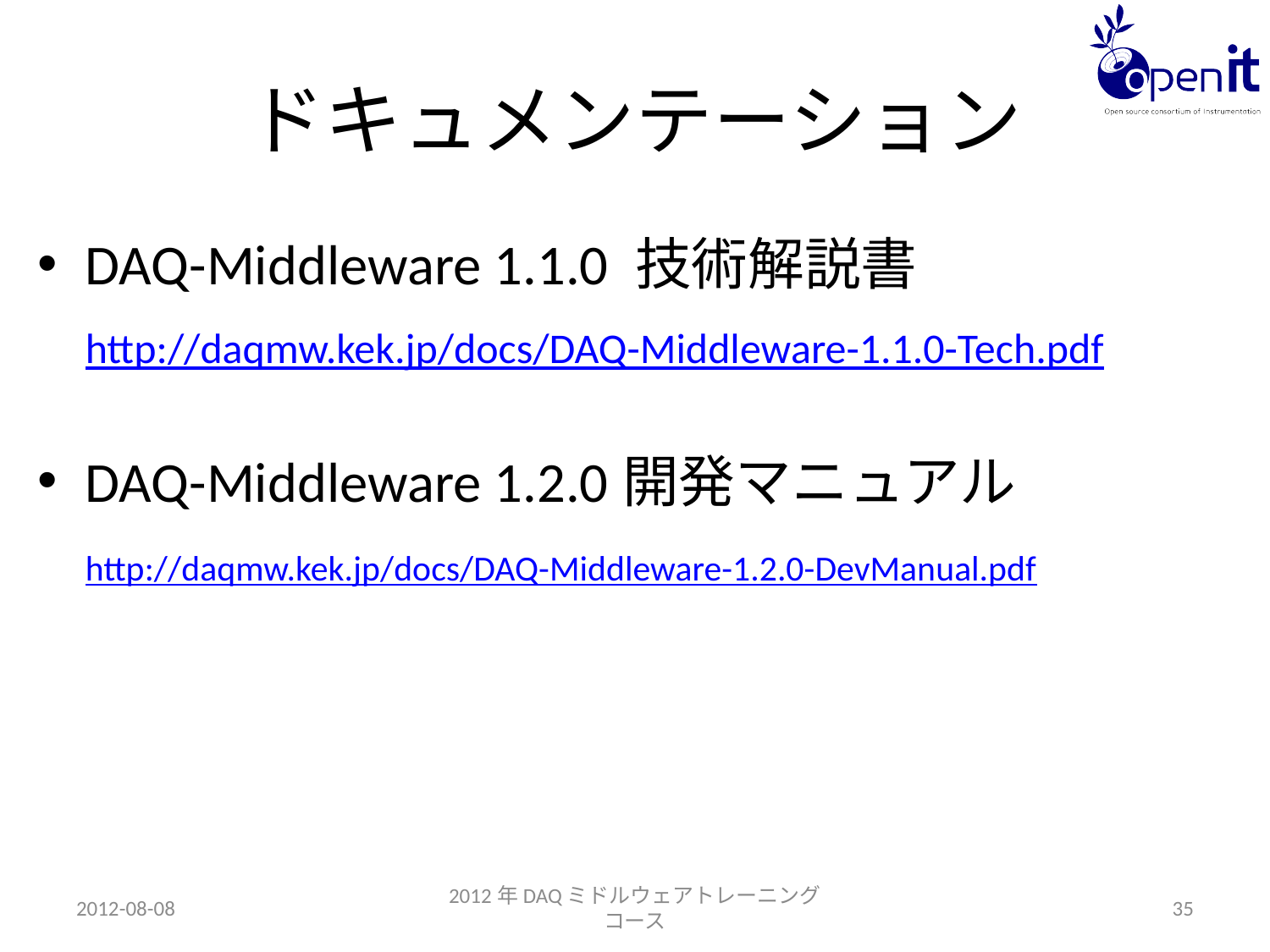

# ドキュメンテーション
DAQ-Middleware 1.1.0 技術解説書
	http://daqmw.kek.jp/docs/DAQ-Middleware-1.1.0-Tech.pdf

DAQ-Middleware 1.2.0開発マニュアル
	http://daqmw.kek.jp/docs/DAQ-Middleware-1.2.0-DevManual.pdf

2012-08-08
2012年DAQミドルウェアトレーニングコース
35